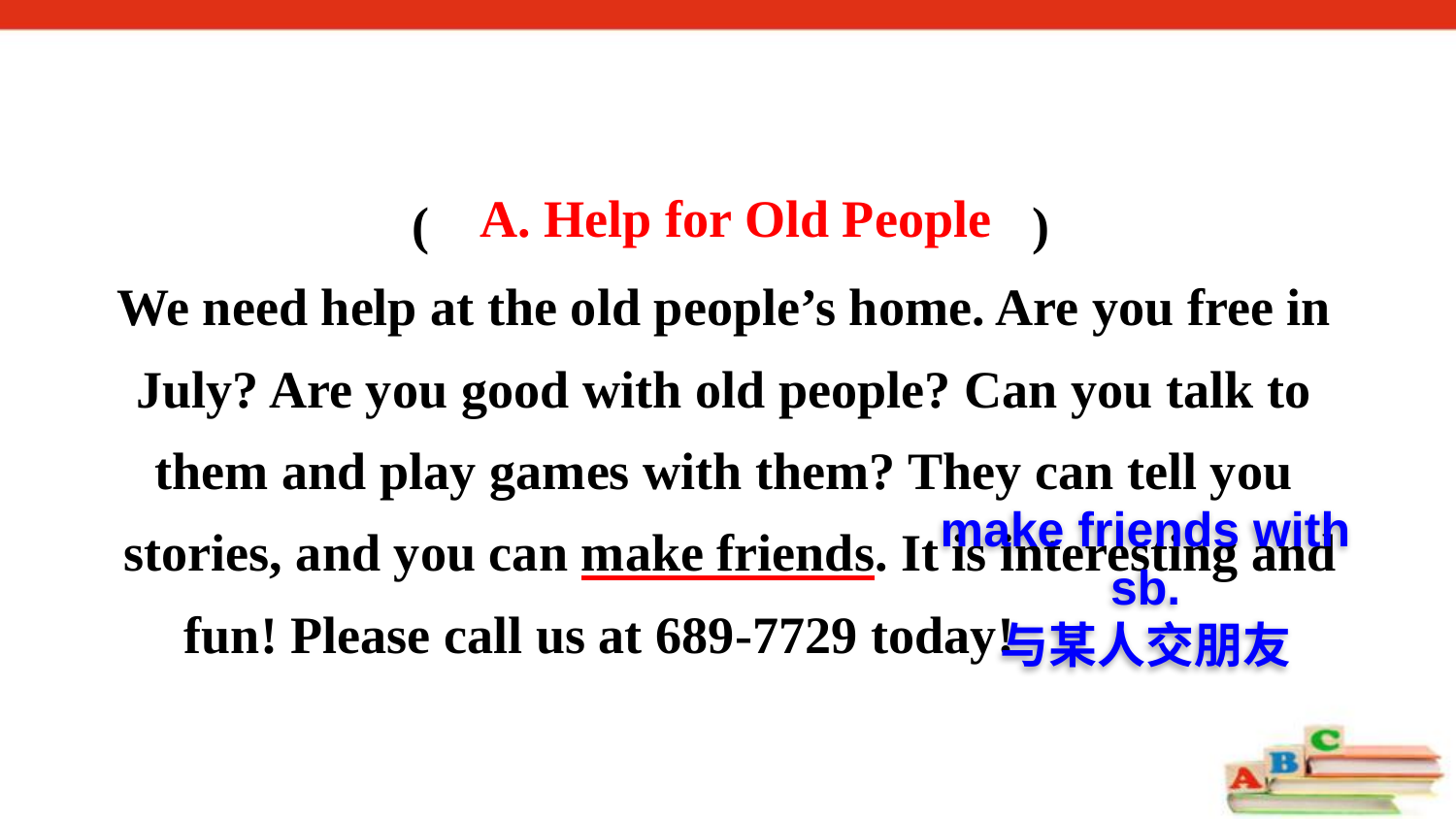

(                                              )
We need help at the old people’s home. Are you free in
July? Are you good with old people? Can you talk to
them and play games with them? They can tell you
stories, and you can make friends. It is interesting and
 fun! Please call us at 689-7729 today!
A. Help for Old People
make friends with sb.
与某人交朋友